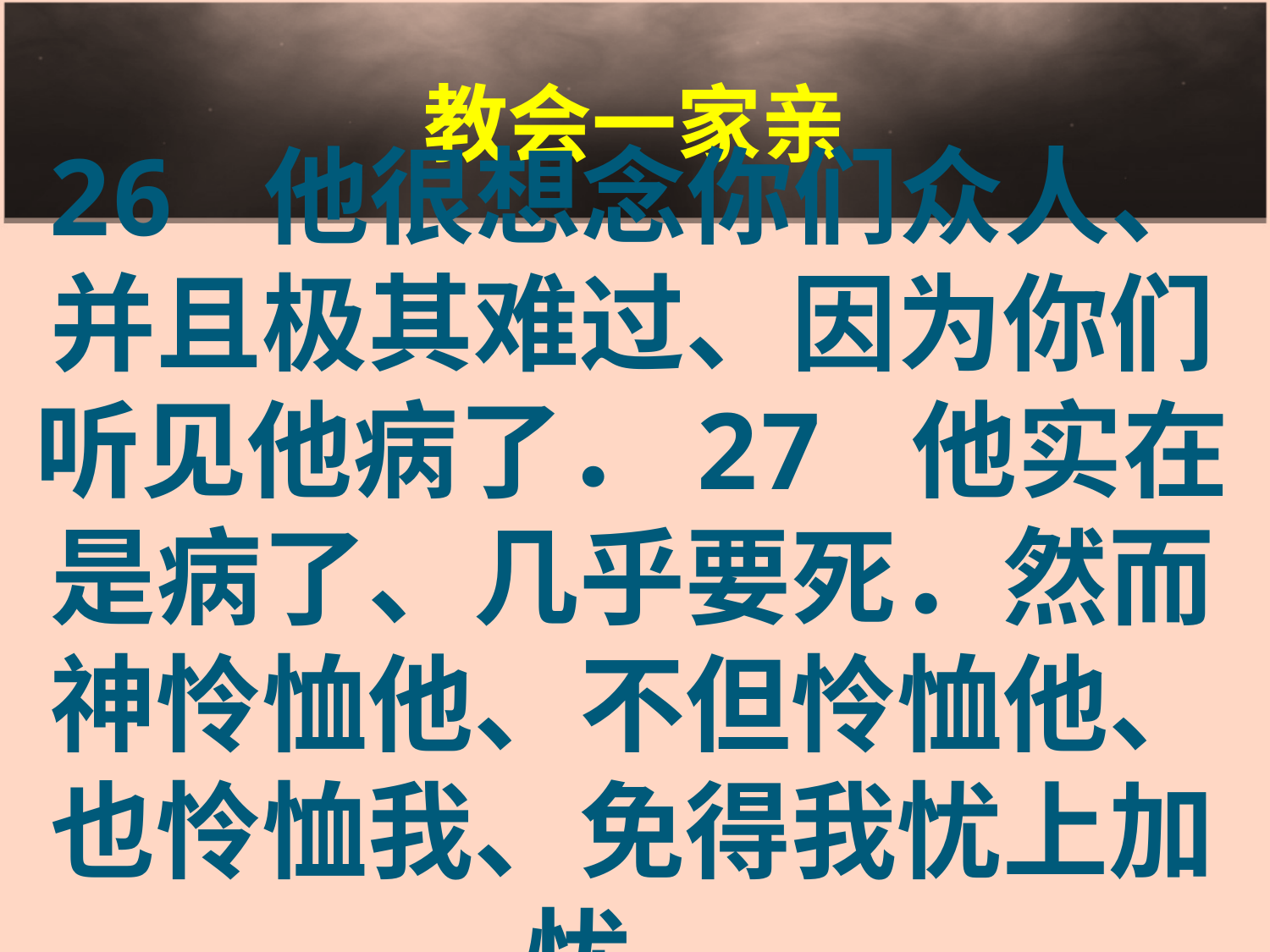

教会一家亲
26 他很想念你们众人、并且极其难过、因为你们听见他病了．27 他实在是病了、几乎要死．然而神怜恤他、不但怜恤他、也怜恤我、免得我忧上加忧。